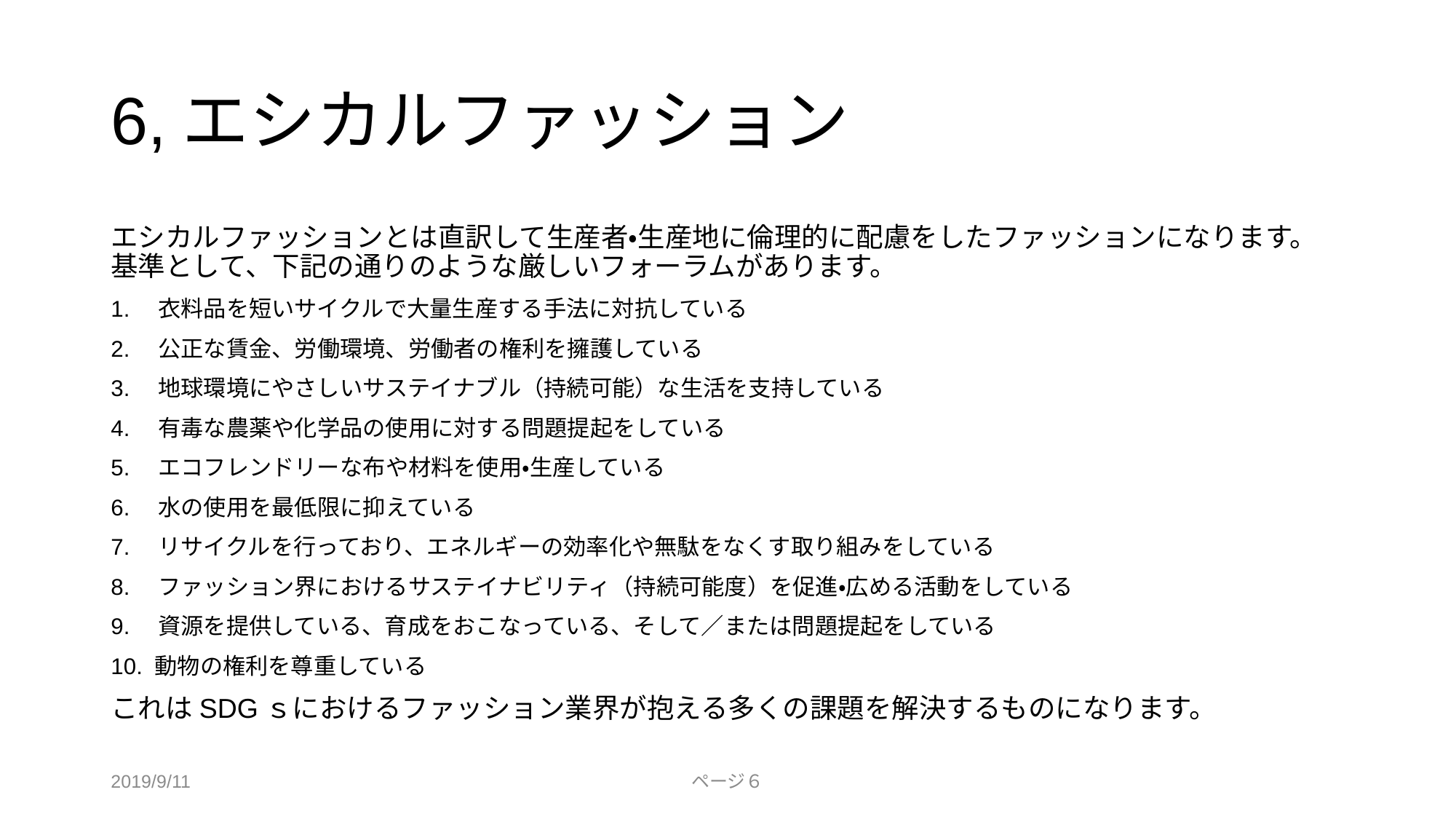

# 6,エシカルファッション
エシカルファッションとは直訳して生産者・生産地に倫理的に配慮をしたファッションになります。基準として、下記の通りのような厳しいフォーラムがあります。
1.　衣料品を短いサイクルで大量生産する手法に対抗している
2.　公正な賃金、労働環境、労働者の権利を擁護している
3.　地球環境にやさしいサステイナブル（持続可能）な生活を支持している
4.　有毒な農薬や化学品の使用に対する問題提起をしている
5.　エコフレンドリーな布や材料を使用・生産している
6.　水の使用を最低限に抑えている
7.　リサイクルを行っており、エネルギーの効率化や無駄をなくす取り組みをしている
8.　ファッション界におけるサステイナビリティ（持続可能度）を促進・広める活動をしている
9.　資源を提供している、育成をおこなっている、そして／または問題提起をしている
10. 動物の権利を尊重している
これはSDGｓにおけるファッション業界が抱える多くの課題を解決するものになります。
2019/9/11
ページ６